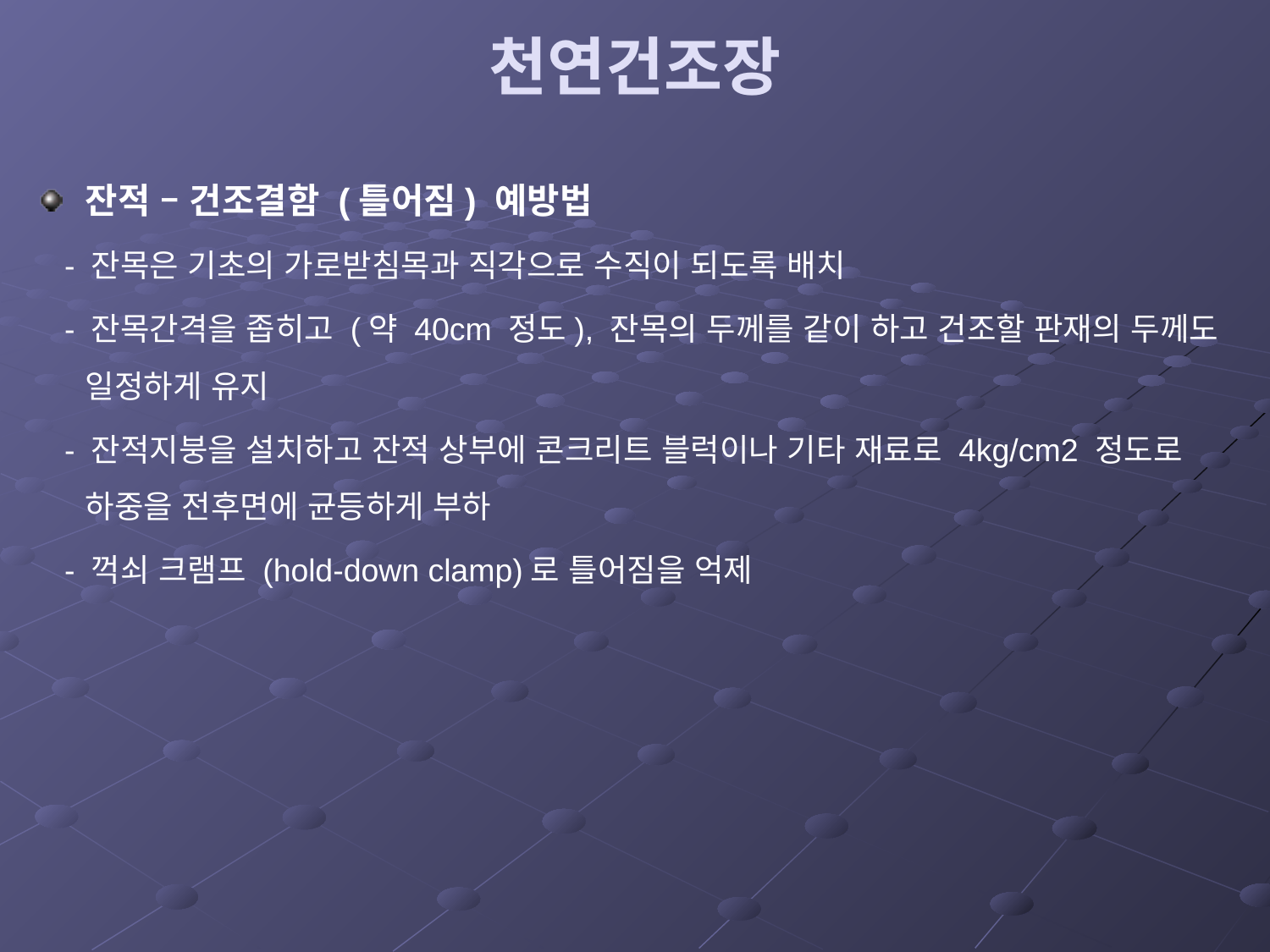

# 천연건조장
잔적 – 건조결함 (틀어짐) 예방법
   - 잔목은 기초의 가로받침목과 직각으로 수직이 되도록 배치
   - 잔목간격을 좁히고 (약 40cm 정도), 잔목의 두께를 같이 하고 건조할 판재의 두께도 일정하게 유지
   - 잔적지붕을 설치하고 잔적 상부에 콘크리트 블럭이나 기타 재료로 4kg/cm2 정도로 하중을 전후면에 균등하게 부하
   - 꺽쇠 크램프 (hold-down clamp)로 틀어짐을 억제